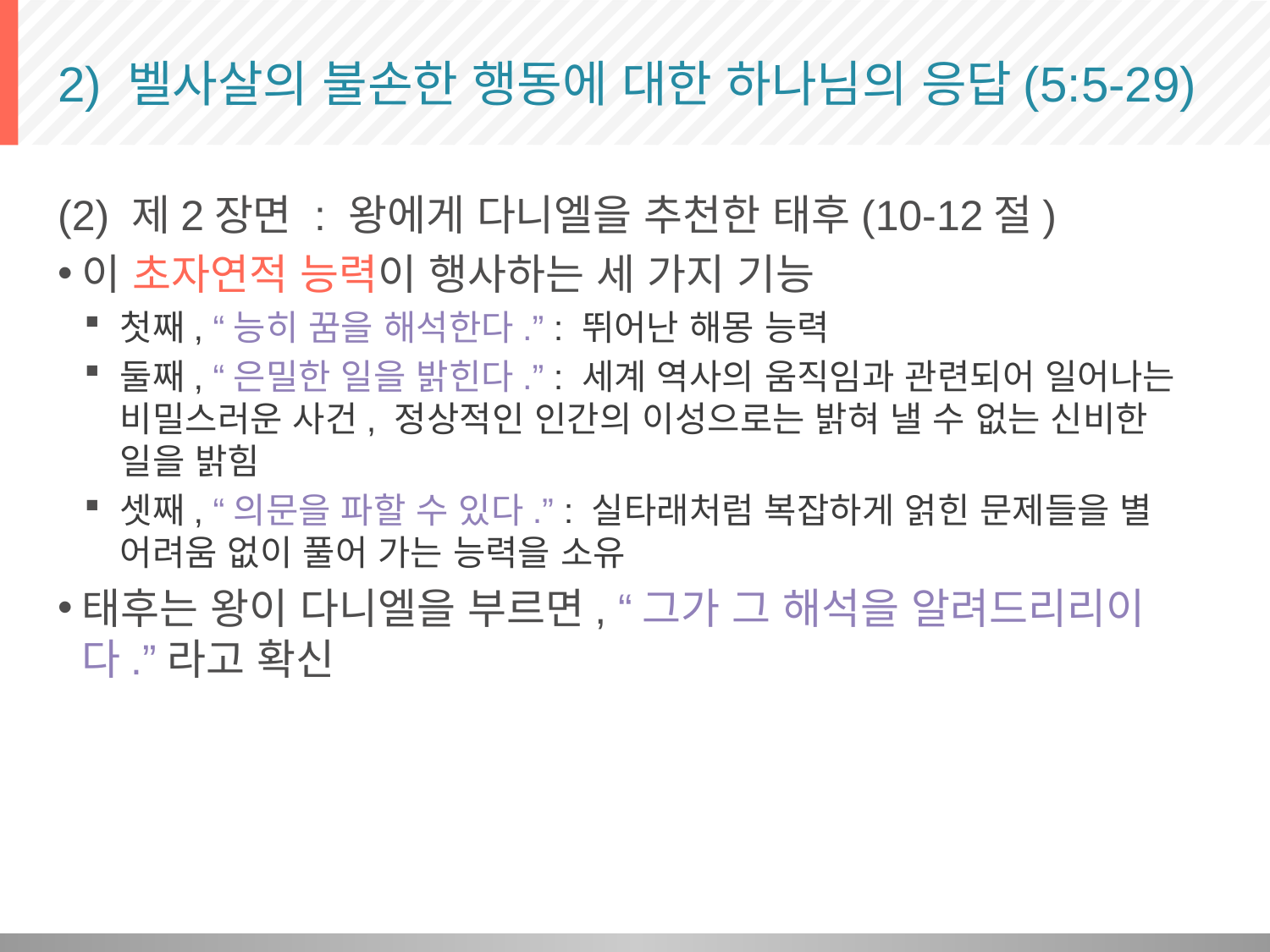

# 2) 벨사살의 불손한 행동에 대한 하나님의 응답(5:5-29)
(2) 제2장면 : 왕에게 다니엘을 추천한 태후(10-12절)
이 초자연적 능력이 행사하는 세 가지 기능
첫째, “능히 꿈을 해석한다.” : 뛰어난 해몽 능력
둘째, “은밀한 일을 밝힌다.” : 세계 역사의 움직임과 관련되어 일어나는 비밀스러운 사건, 정상적인 인간의 이성으로는 밝혀 낼 수 없는 신비한 일을 밝힘
셋째, “의문을 파할 수 있다.” : 실타래처럼 복잡하게 얽힌 문제들을 별 어려움 없이 풀어 가는 능력을 소유
태후는 왕이 다니엘을 부르면, “그가 그 해석을 알려드리리이다.”라고 확신